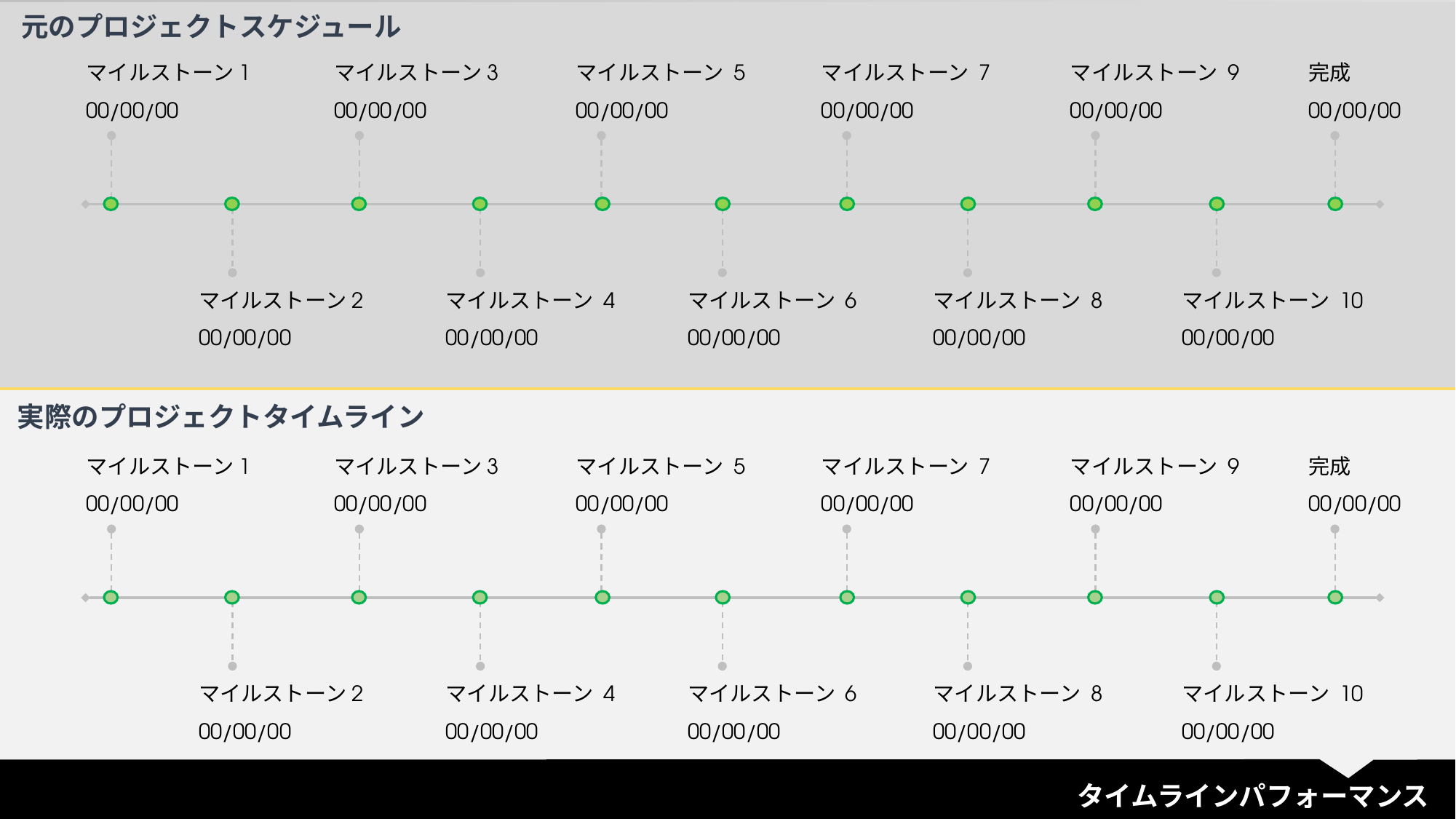

元のプロジェクトスケジュール
マイルストーン1
00/00/00
マイルストーン3
00/00/00
マイルストーン 5
00/00/00
マイルストーン 7
00/00/00
マイルストーン 9
00/00/00
完成
00/00/00

マイルストーン2
00/00/00
マイルストーン 4
00/00/00
マイルストーン 6
00/00/00
マイルストーン 8
00/00/00
マイルストーン 10
00/00/00

実際のプロジェクトタイムライン
マイルストーン1
00/00/00
マイルストーン3
00/00/00
マイルストーン 5
00/00/00
マイルストーン 7
00/00/00
マイルストーン 9
00/00/00
完成
00/00/00

マイルストーン2
00/00/00
マイルストーン 4
00/00/00
マイルストーン 6
00/00/00
マイルストーン 8
00/00/00
マイルストーン 10
00/00/00

タイムラインパフォーマンス